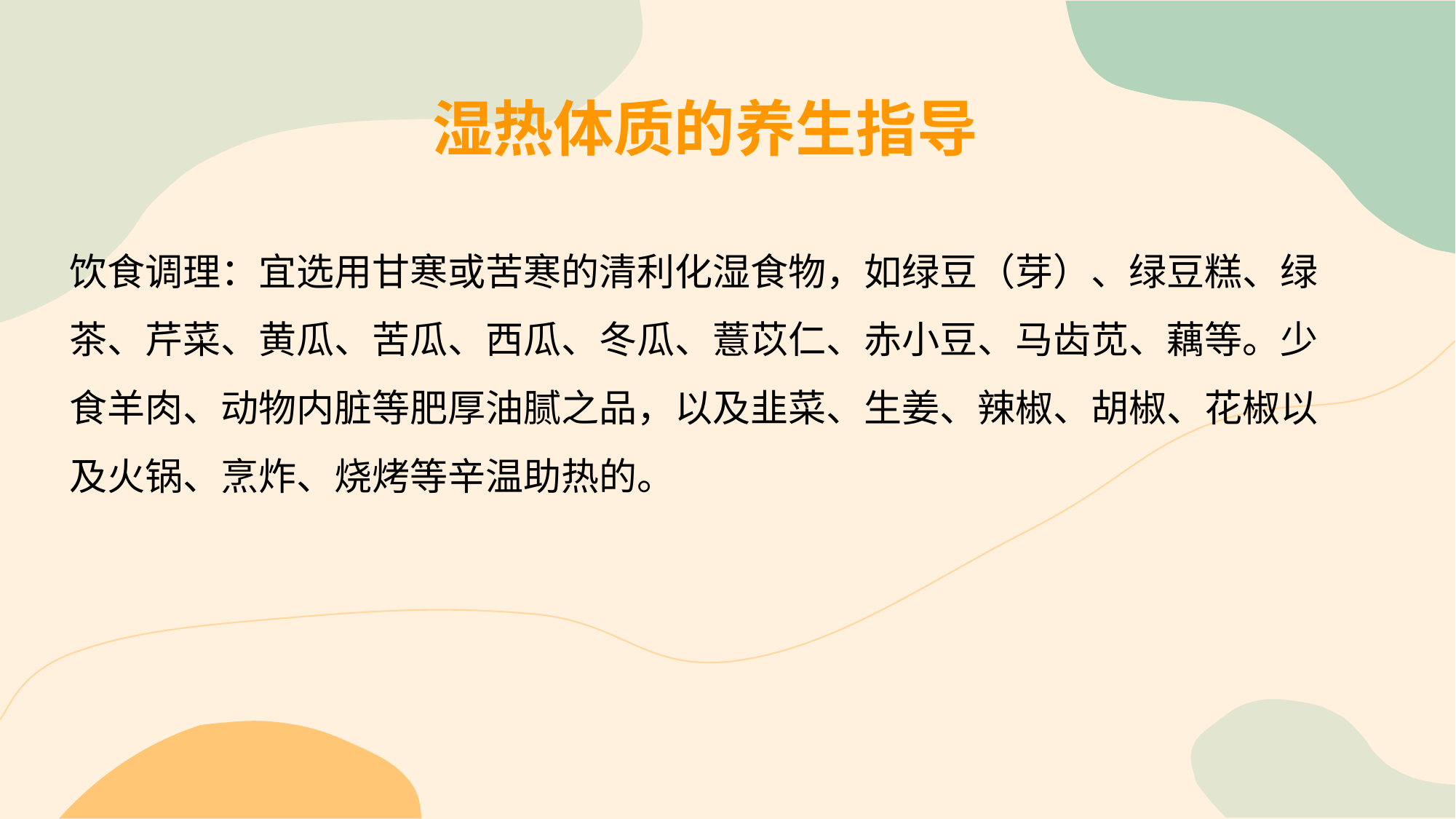

湿热体质的养生指导
饮食调理：宜选用甘寒或苦寒的清利化湿食物，如绿豆（芽）、绿豆糕、绿茶、芹菜、黄瓜、苦瓜、西瓜、冬瓜、薏苡仁、赤小豆、马齿苋、藕等。少食羊肉、动物内脏等肥厚油腻之品，以及韭菜、生姜、辣椒、胡椒、花椒以及火锅、烹炸、烧烤等辛温助热的。